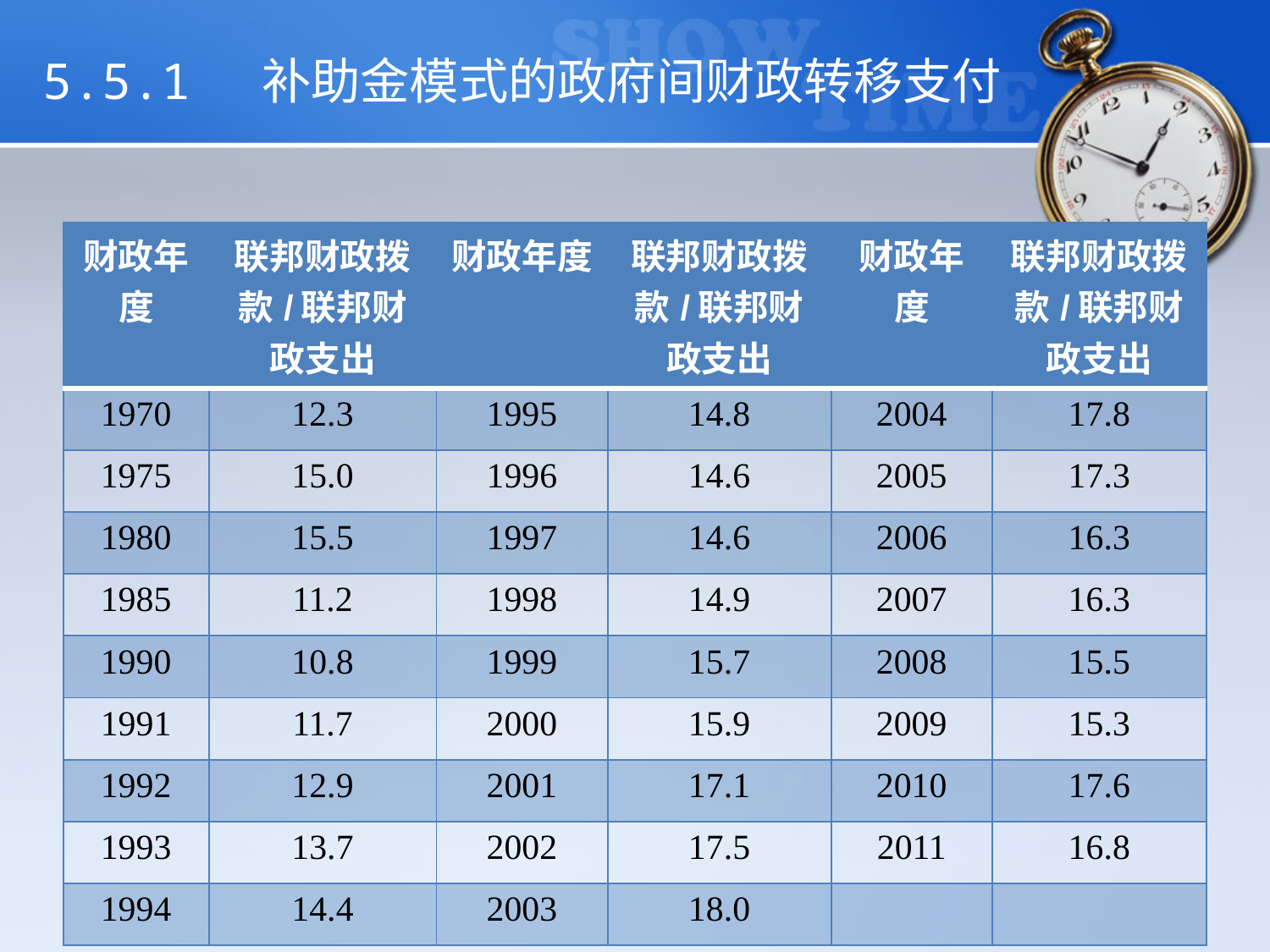

# 5.5.1  补助金模式的政府间财政转移支付
| 财政年度 | 联邦财政拨款/联邦财政支出 | 财政年度 | 联邦财政拨款/联邦财政支出 | 财政年度 | 联邦财政拨款/联邦财政支出 |
| --- | --- | --- | --- | --- | --- |
| 1970 | 12.3 | 1995 | 14.8 | 2004 | 17.8 |
| 1975 | 15.0 | 1996 | 14.6 | 2005 | 17.3 |
| 1980 | 15.5 | 1997 | 14.6 | 2006 | 16.3 |
| 1985 | 11.2 | 1998 | 14.9 | 2007 | 16.3 |
| 1990 | 10.8 | 1999 | 15.7 | 2008 | 15.5 |
| 1991 | 11.7 | 2000 | 15.9 | 2009 | 15.3 |
| 1992 | 12.9 | 2001 | 17.1 | 2010 | 17.6 |
| 1993 | 13.7 | 2002 | 17.5 | 2011 | 16.8 |
| 1994 | 14.4 | 2003 | 18.0 |  |  |